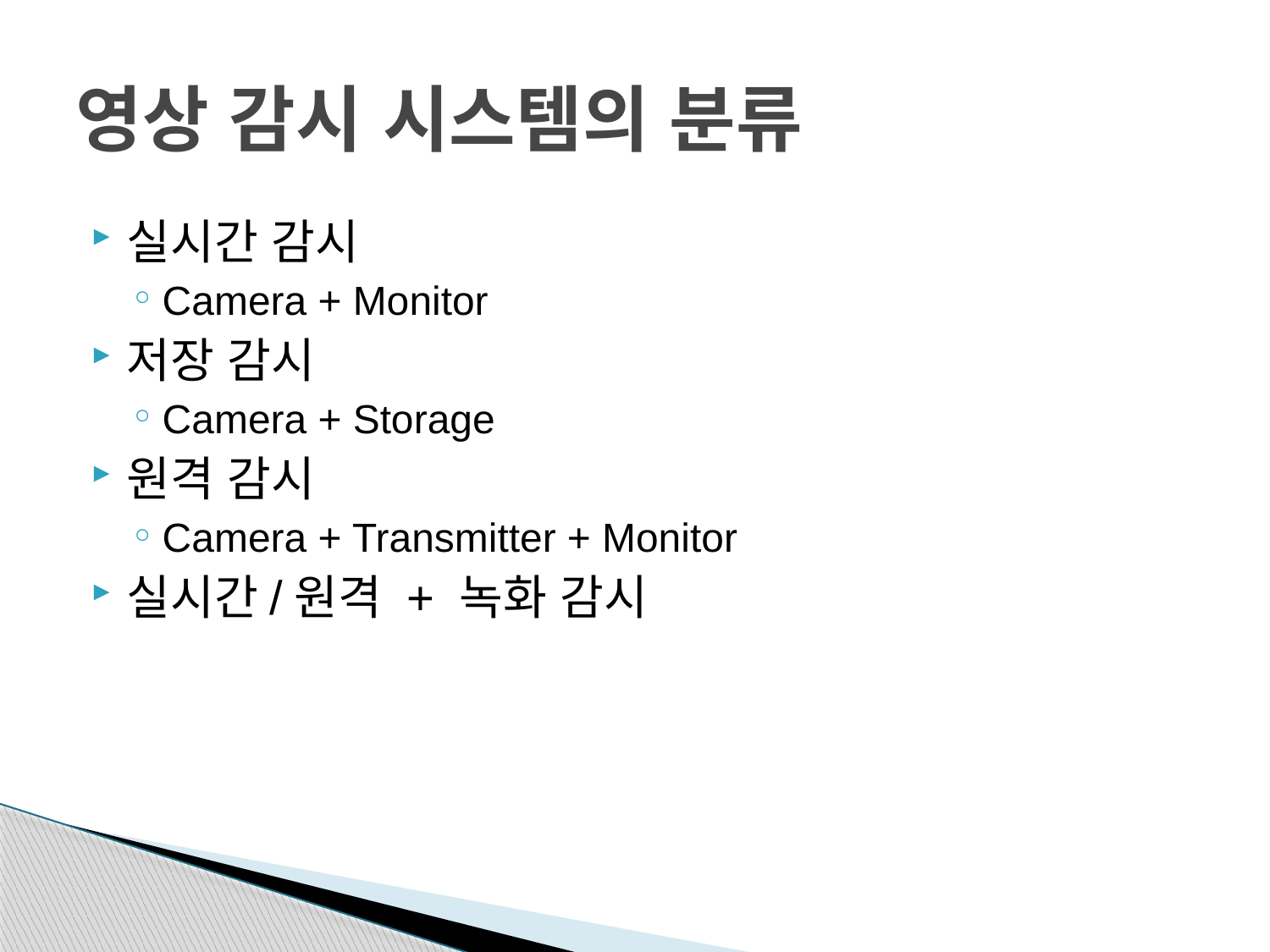

# 영상 감시 시스템의 분류
실시간 감시
Camera + Monitor
저장 감시
Camera + Storage
원격 감시
Camera + Transmitter + Monitor
실시간/원격 + 녹화 감시